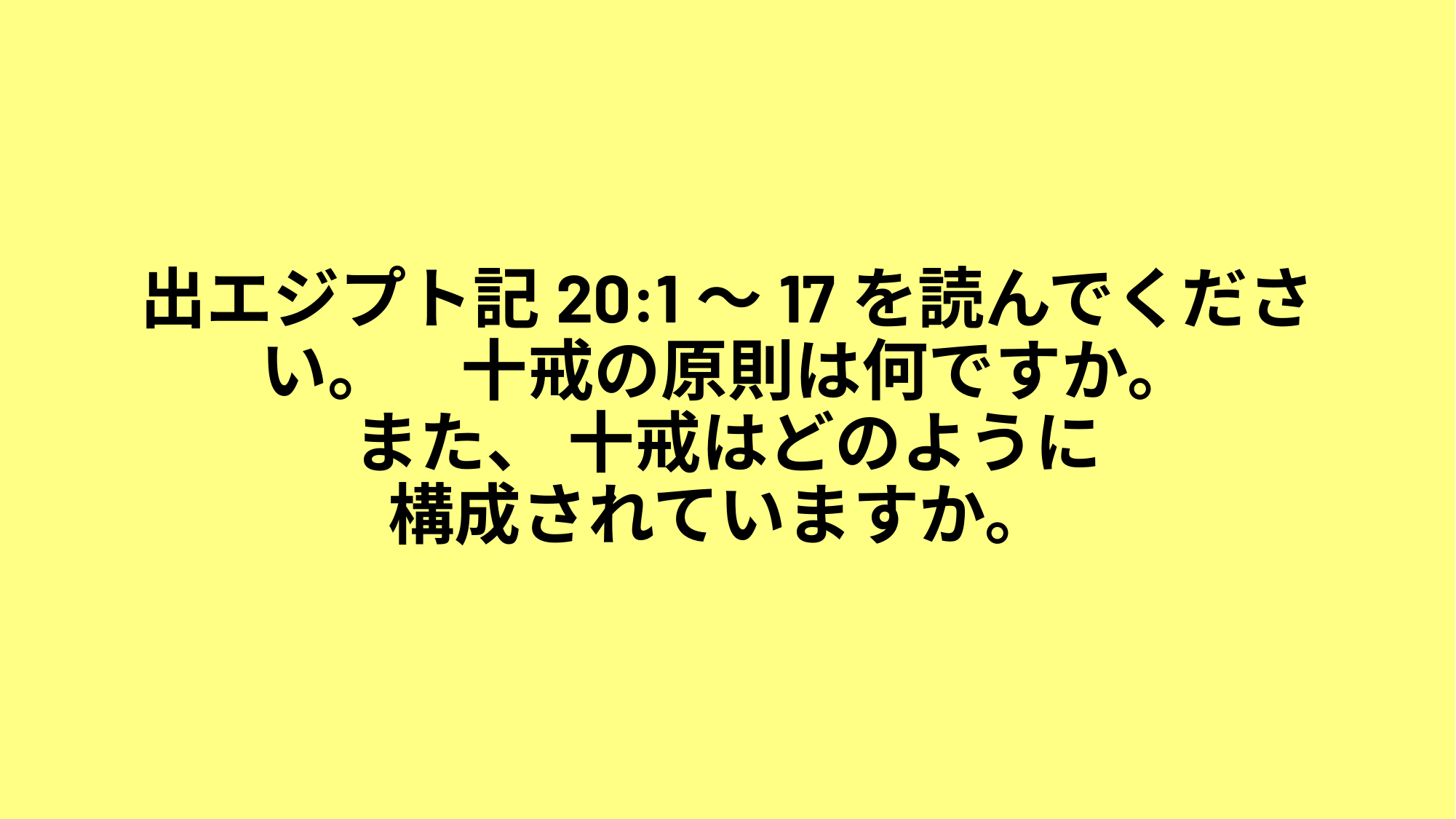

# 出エジプト記20:1～17を読んでください。　十戒の原則は何ですか。 また、 十戒はどのように 構成されていますか。